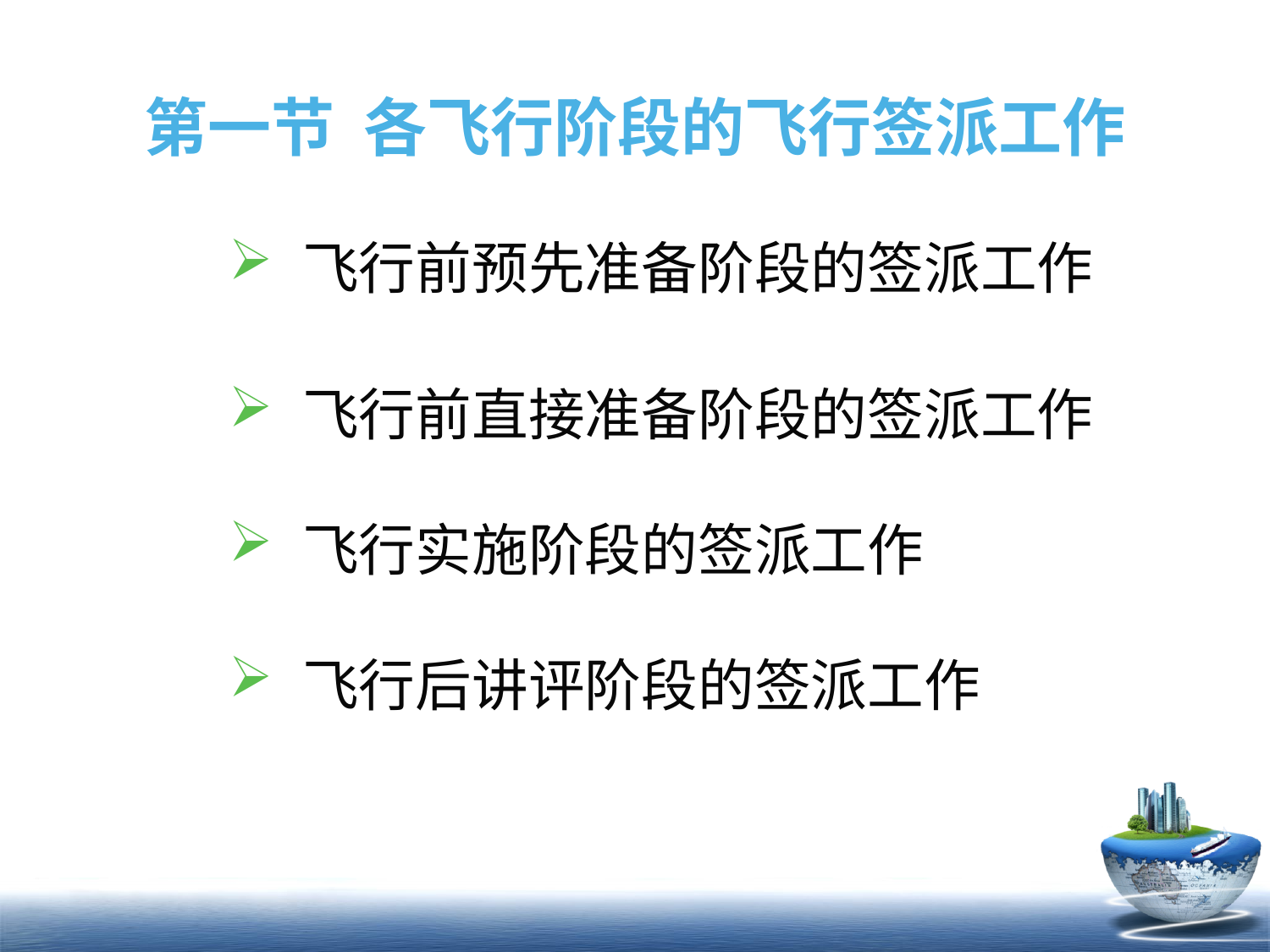

# 第一节  各飞行阶段的飞行签派工作
 飞行前预先准备阶段的签派工作
 飞行前直接准备阶段的签派工作
 飞行实施阶段的签派工作
 飞行后讲评阶段的签派工作